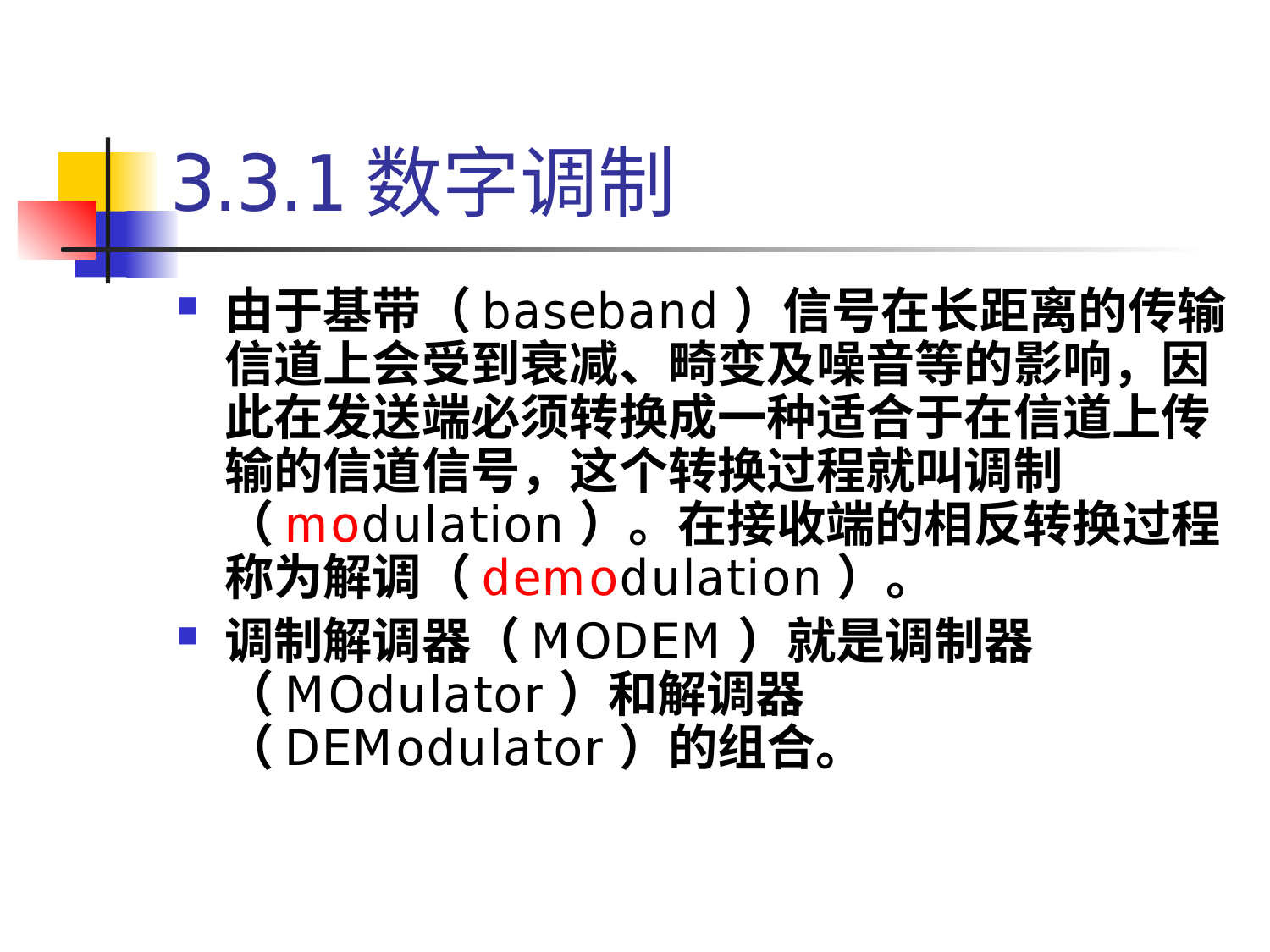

# 3.3.1数字调制
由于基带（baseband）信号在长距离的传输信道上会受到衰减、畸变及噪音等的影响，因此在发送端必须转换成一种适合于在信道上传输的信道信号，这个转换过程就叫调制（modulation）。在接收端的相反转换过程称为解调（demodulation）。
调制解调器（MODEM）就是调制器（MOdulator）和解调器（DEModulator）的组合。